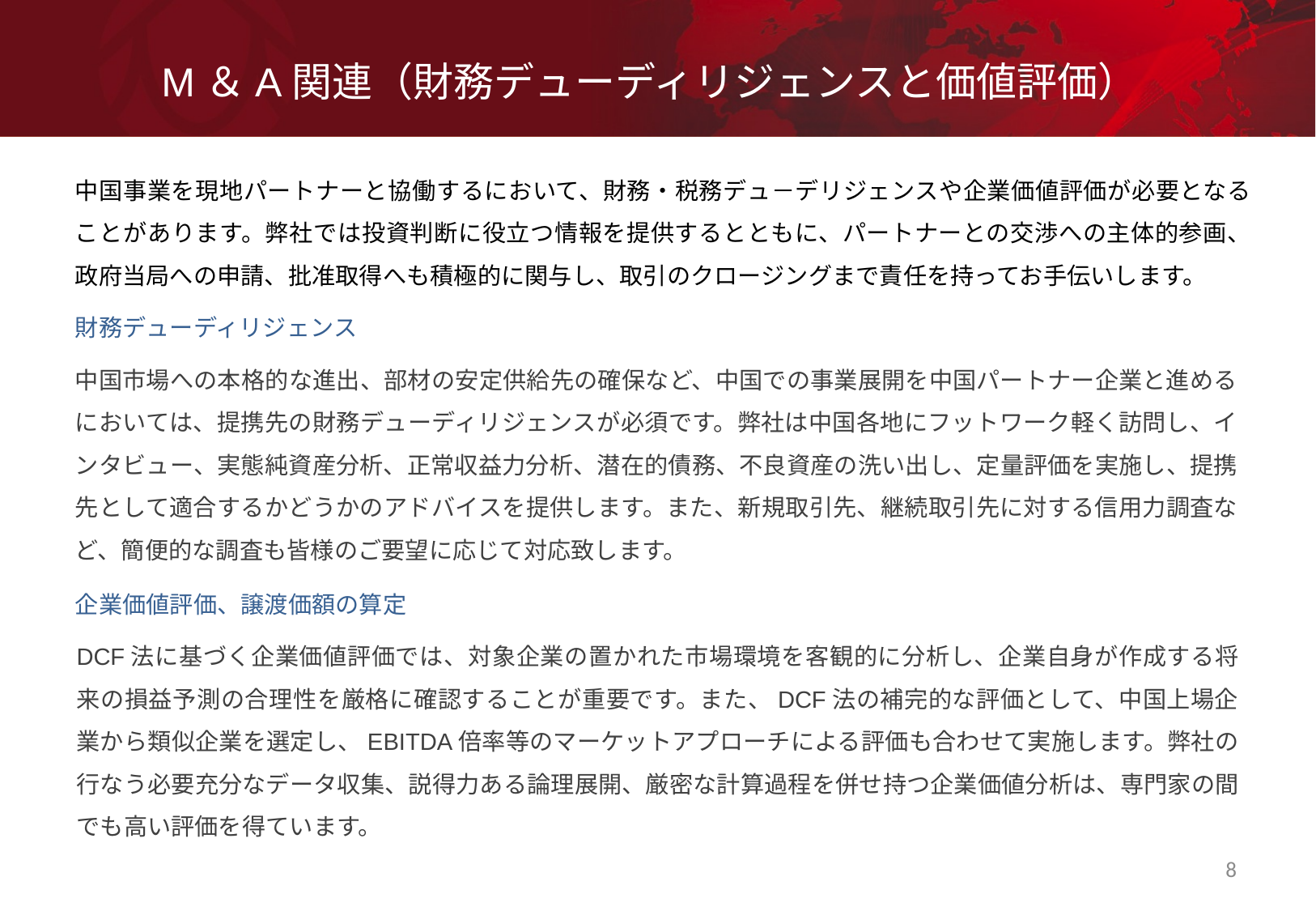

# M＆A関連（財務デューディリジェンスと価値評価）
中国事業を現地パートナーと協働するにおいて、財務・税務デュ－デリジェンスや企業価値評価が必要となることがあります。弊社では投資判断に役立つ情報を提供するとともに、パートナーとの交渉への主体的参画、政府当局への申請、批准取得へも積極的に関与し、取引のクロージングまで責任を持ってお手伝いします。
財務デューディリジェンス
中国市場への本格的な進出、部材の安定供給先の確保など、中国での事業展開を中国パートナー企業と進めるにおいては、提携先の財務デューディリジェンスが必須です。弊社は中国各地にフットワーク軽く訪問し、インタビュー、実態純資産分析、正常収益力分析、潜在的債務、不良資産の洗い出し、定量評価を実施し、提携先として適合するかどうかのアドバイスを提供します。また、新規取引先、継続取引先に対する信用力調査など、簡便的な調査も皆様のご要望に応じて対応致します。
企業価値評価、譲渡価額の算定
DCF法に基づく企業価値評価では、対象企業の置かれた市場環境を客観的に分析し、企業自身が作成する将来の損益予測の合理性を厳格に確認することが重要です。また、DCF法の補完的な評価として、中国上場企業から類似企業を選定し、EBITDA倍率等のマーケットアプローチによる評価も合わせて実施します。弊社の行なう必要充分なデータ収集、説得力ある論理展開、厳密な計算過程を併せ持つ企業価値分析は、専門家の間でも高い評価を得ています。

8